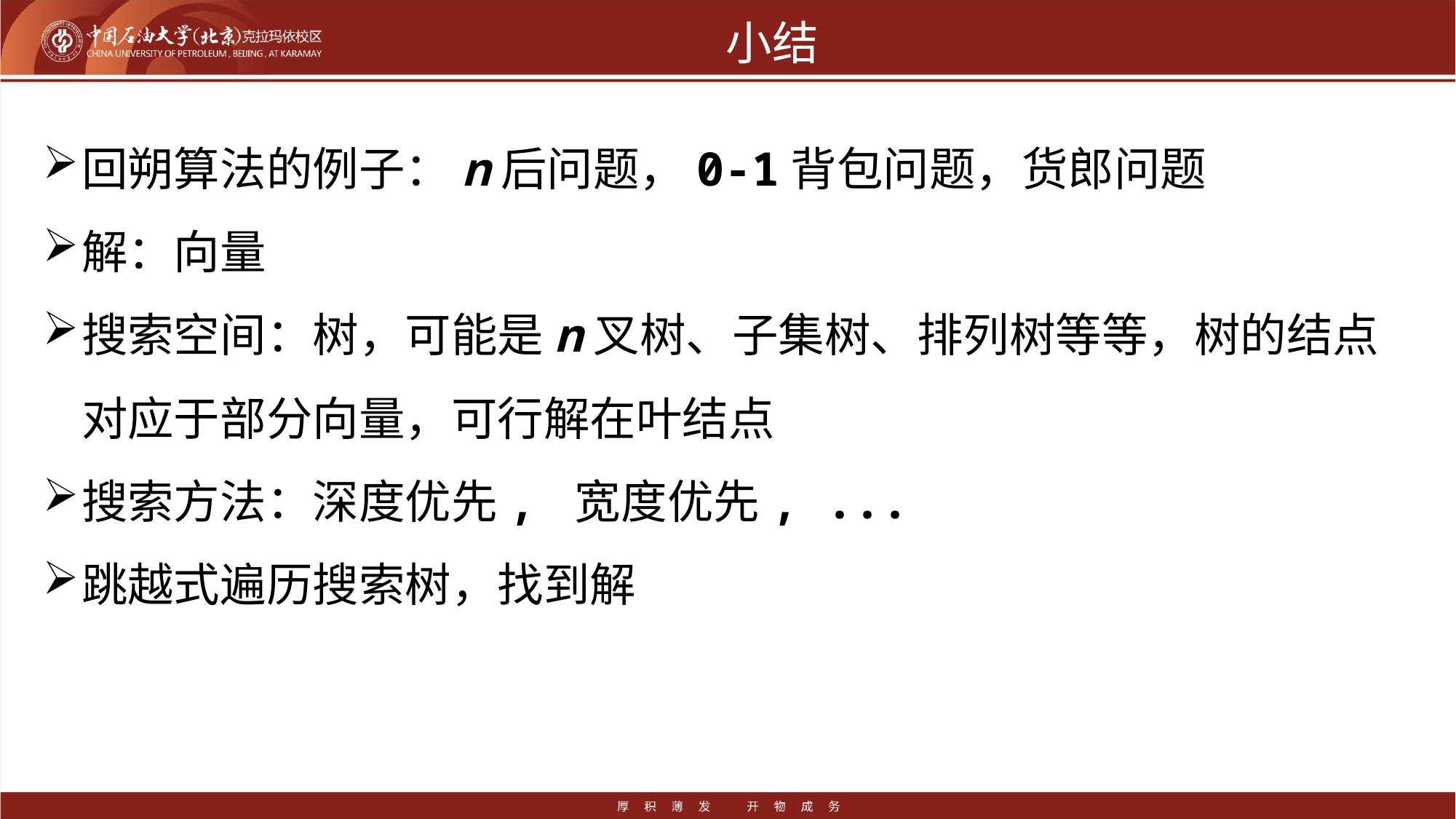

# 小结
回朔算法的例子：n后问题，0-1背包问题，货郎问题
解：向量
搜索空间：树，可能是n叉树、子集树、排列树等等，树的结点对应于部分向量，可行解在叶结点
搜索方法：深度优先, 宽度优先, ...
跳越式遍历搜索树，找到解